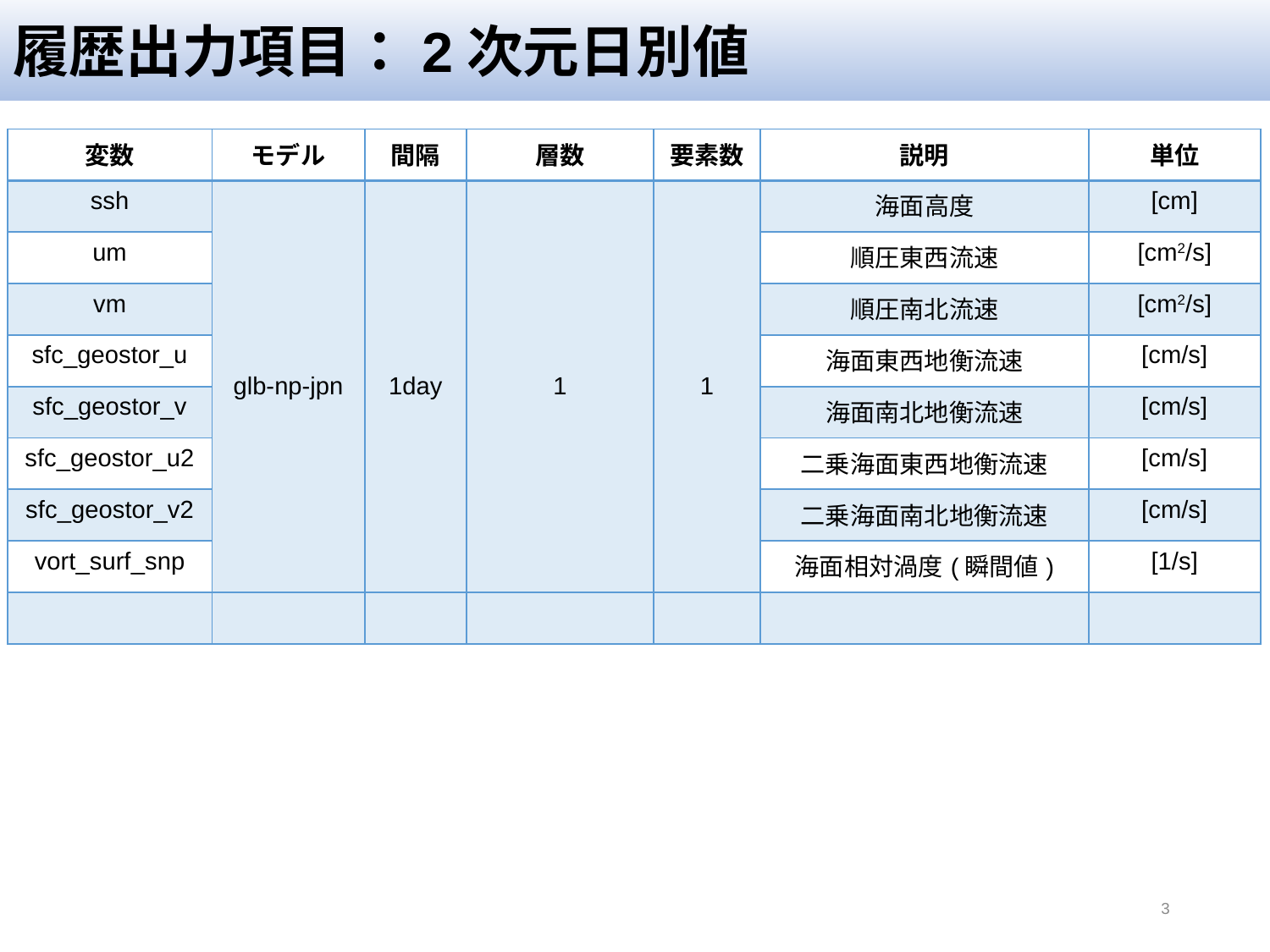

# 履歴出力項目：2次元日別値
| 変数 | モデル | 間隔 | 層数 | 要素数 | 説明 | 単位 |
| --- | --- | --- | --- | --- | --- | --- |
| ssh | glb-np-jpn | 1day | 1 | 1 | 海面高度 | [cm] |
| um |  |  |  |  | 順圧東西流速 | [cm2/s] |
| vm |  |  |  |  | 順圧南北流速 | [cm2/s] |
| sfc\_geostor\_u |  |  |  |  | 海面東西地衡流速 | [cm/s] |
| sfc\_geostor\_v |  |  |  |  | 海面南北地衡流速 | [cm/s] |
| sfc\_geostor\_u2 |  |  |  |  | 二乗海面東西地衡流速 | [cm/s] |
| sfc\_geostor\_v2 |  |  |  |  | 二乗海面南北地衡流速 | [cm/s] |
| vort\_surf\_snp |  |  |  |  | 海面相対渦度(瞬間値) | [1/s] |
|  |  |  |  |  |  |  |
3